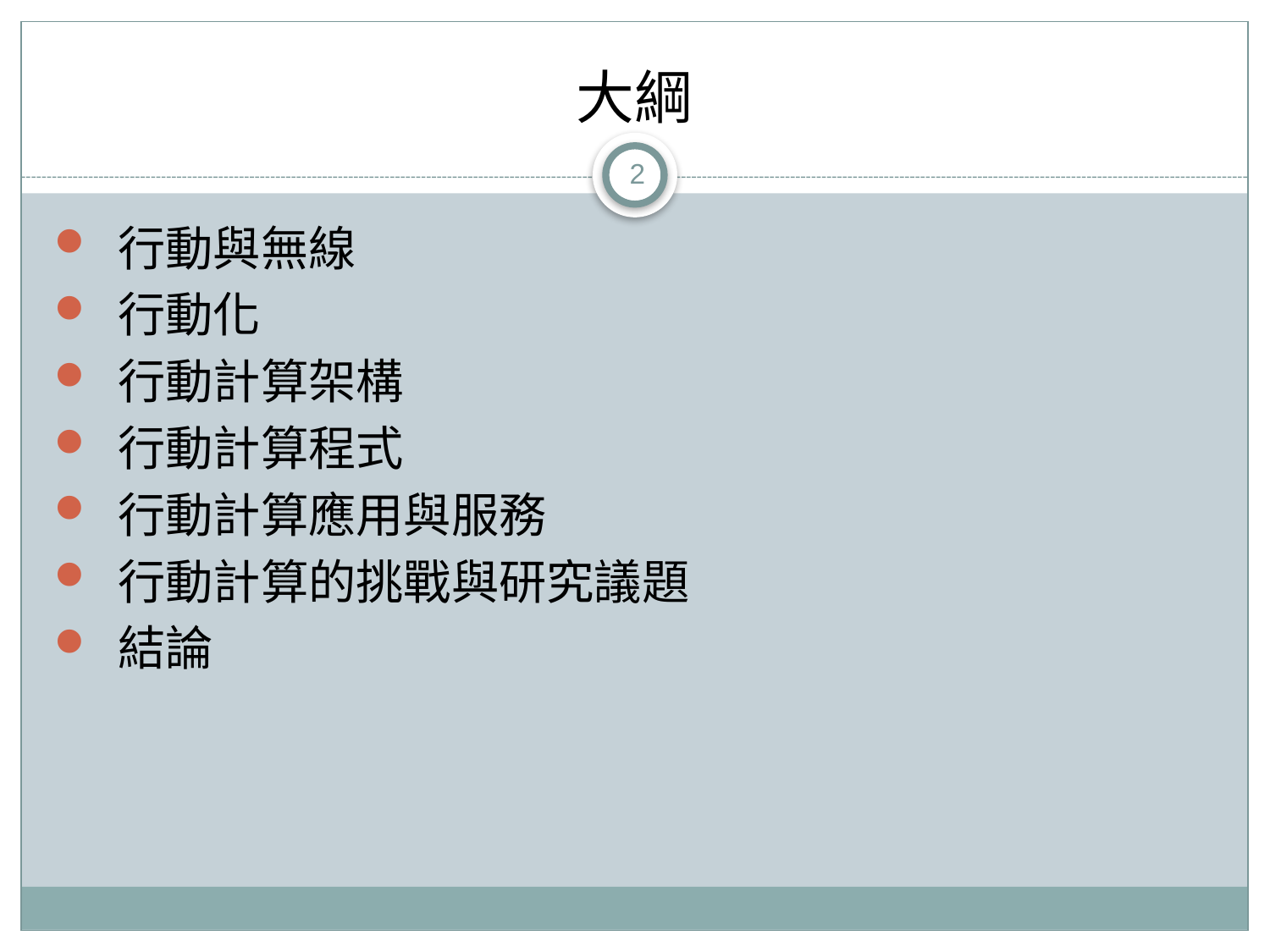

# 大綱
2
行動與無線
行動化
行動計算架構
行動計算程式
行動計算應用與服務
行動計算的挑戰與研究議題
結論